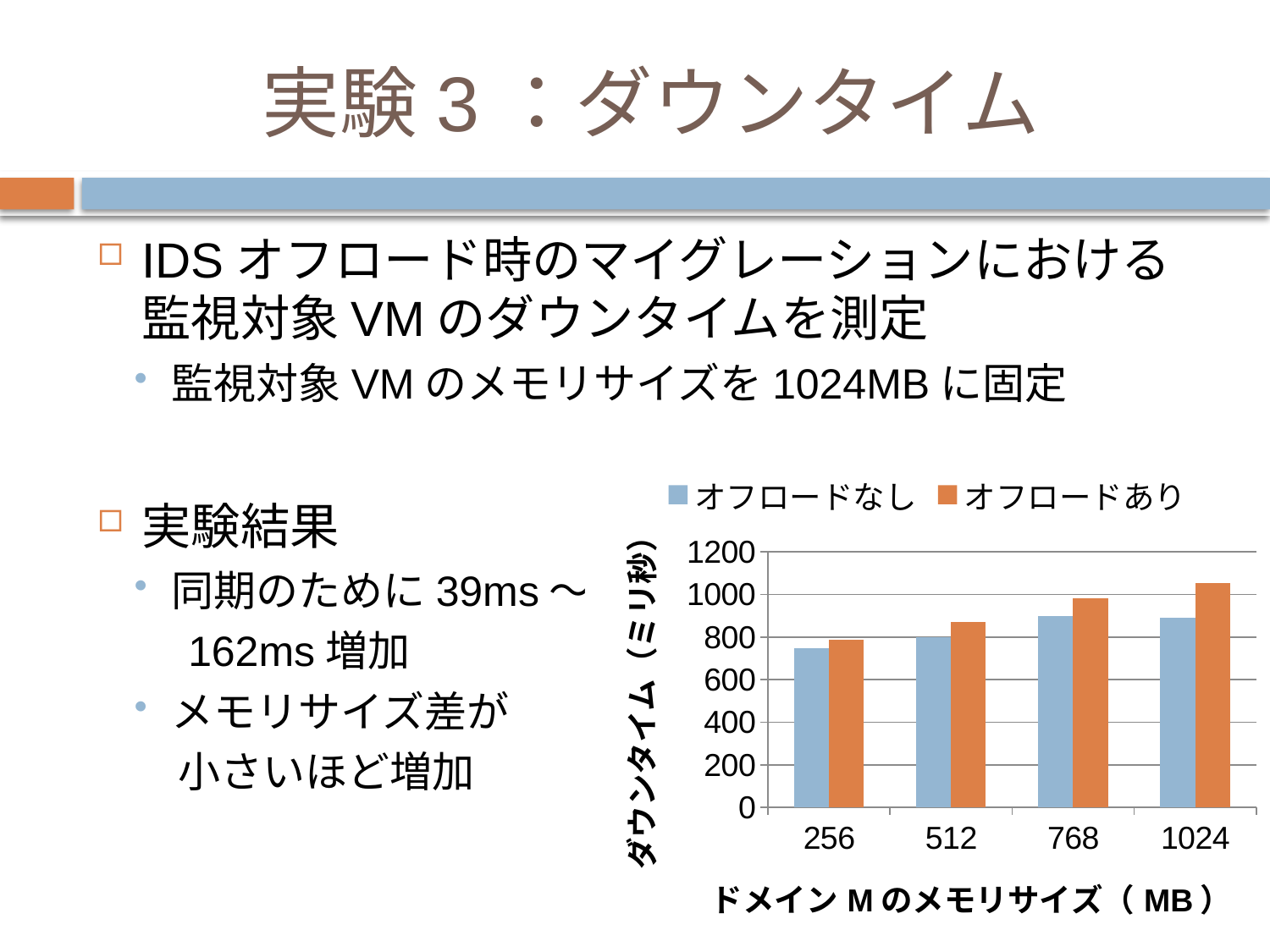

# 実験3：ダウンタイム
IDSオフロード時のマイグレーションにおける監視対象VMのダウンタイムを測定
監視対象VMのメモリサイズを1024MBに固定

実験結果
同期のために39ms～
　162ms増加
メモリサイズ差が
　小さいほど増加

### Chart

| Category | オフロードなし | オフロードあり |
|---|---|---|
| 256 | 747.0 | 786.0 |
| 512 | 801.0 | 870.0 |
| 768 | 900.0 | 981.0 |
| 1024 | 893.0 | 1055.0 |